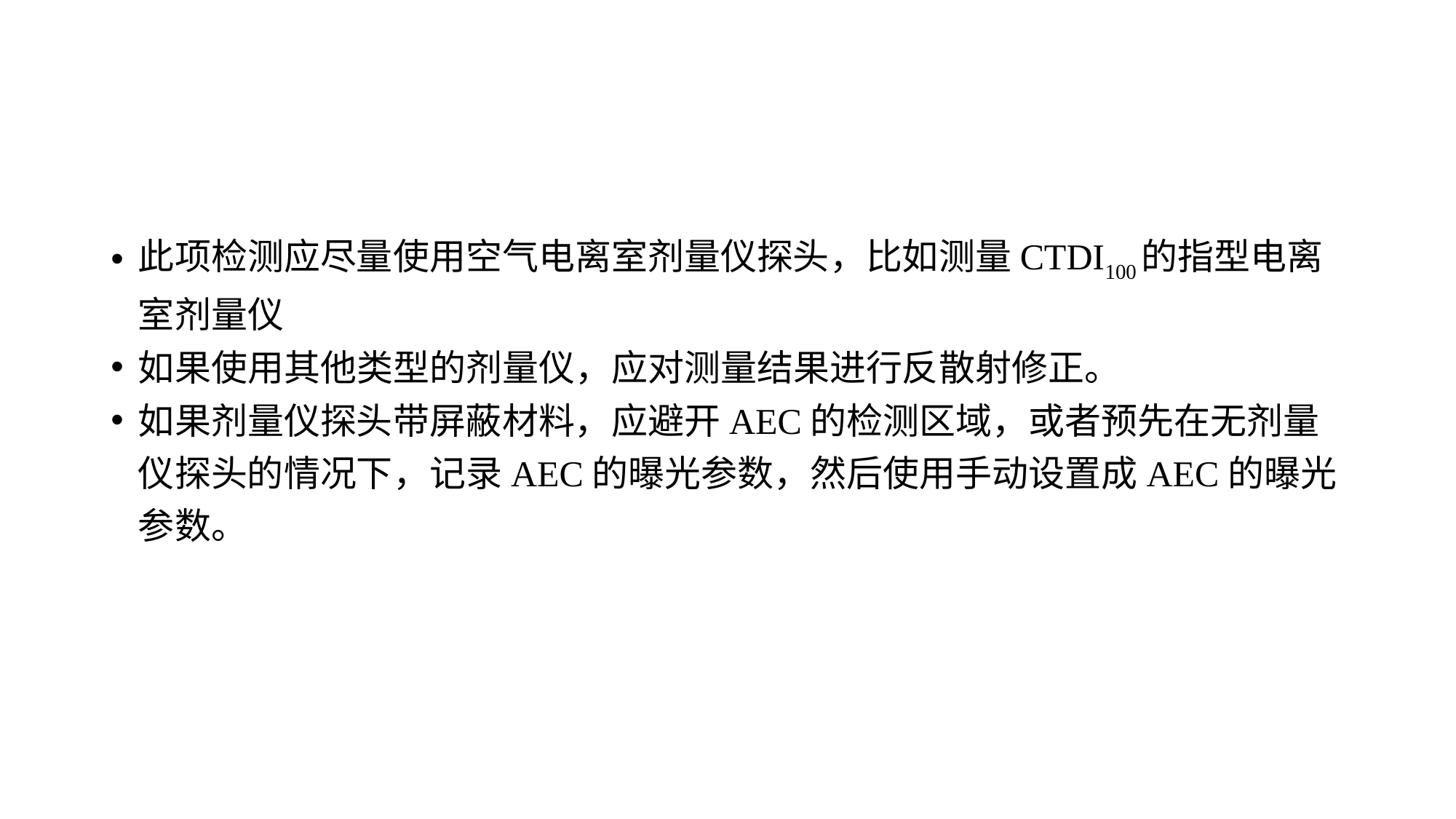

#
此项检测应尽量使用空气电离室剂量仪探头，比如测量CTDI100的指型电离室剂量仪
如果使用其他类型的剂量仪，应对测量结果进行反散射修正。
如果剂量仪探头带屏蔽材料，应避开AEC的检测区域，或者预先在无剂量仪探头的情况下，记录AEC的曝光参数，然后使用手动设置成AEC的曝光参数。